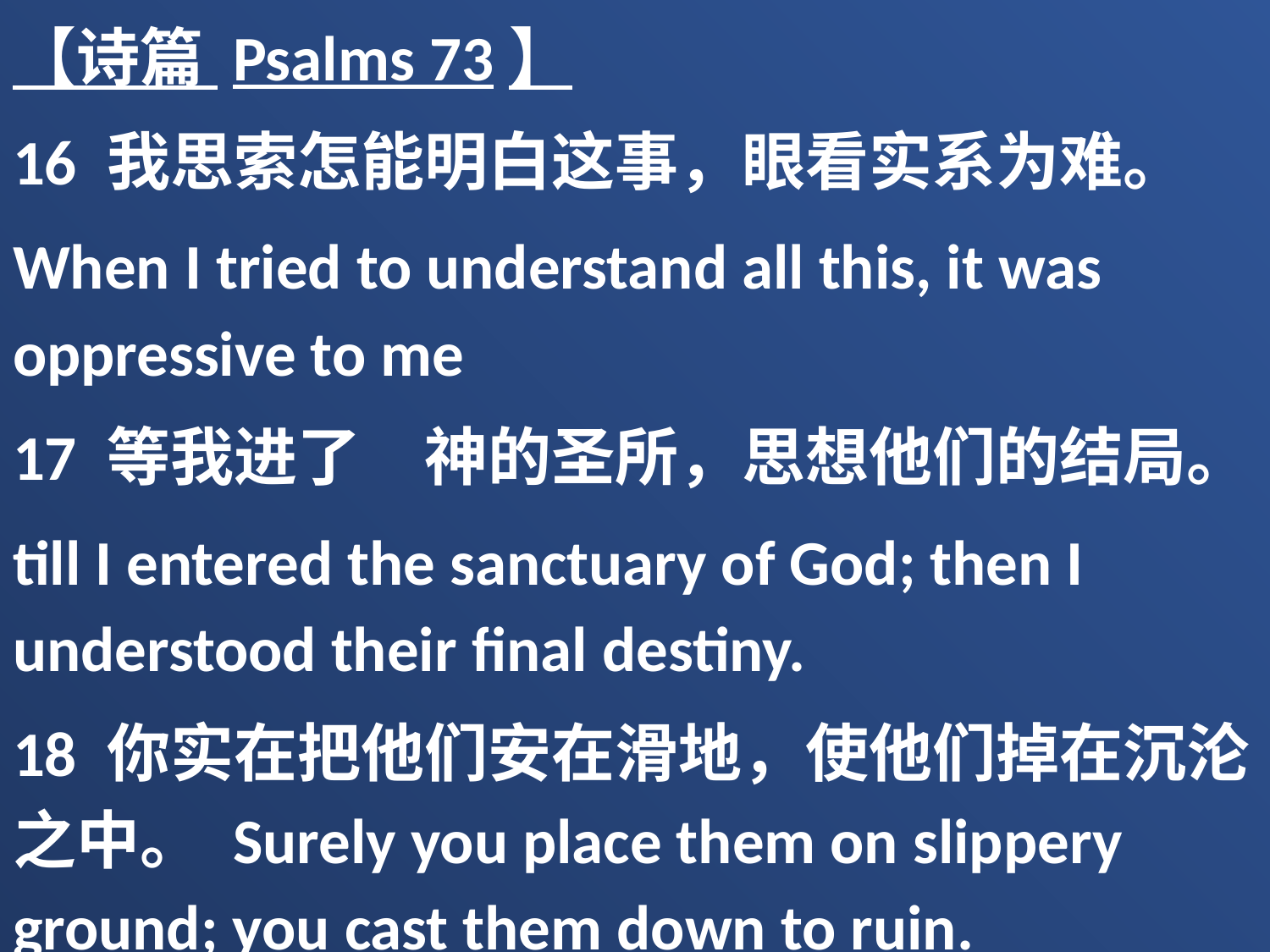

【诗篇 Psalms 73】
16 我思索怎能明白这事，眼看实系为难。
When I tried to understand all this, it was oppressive to me
17 等我进了　神的圣所，思想他们的结局。
till I entered the sanctuary of God; then I understood their final destiny.
18 你实在把他们安在滑地，使他们掉在沉沦之中。 Surely you place them on slippery ground; you cast them down to ruin.